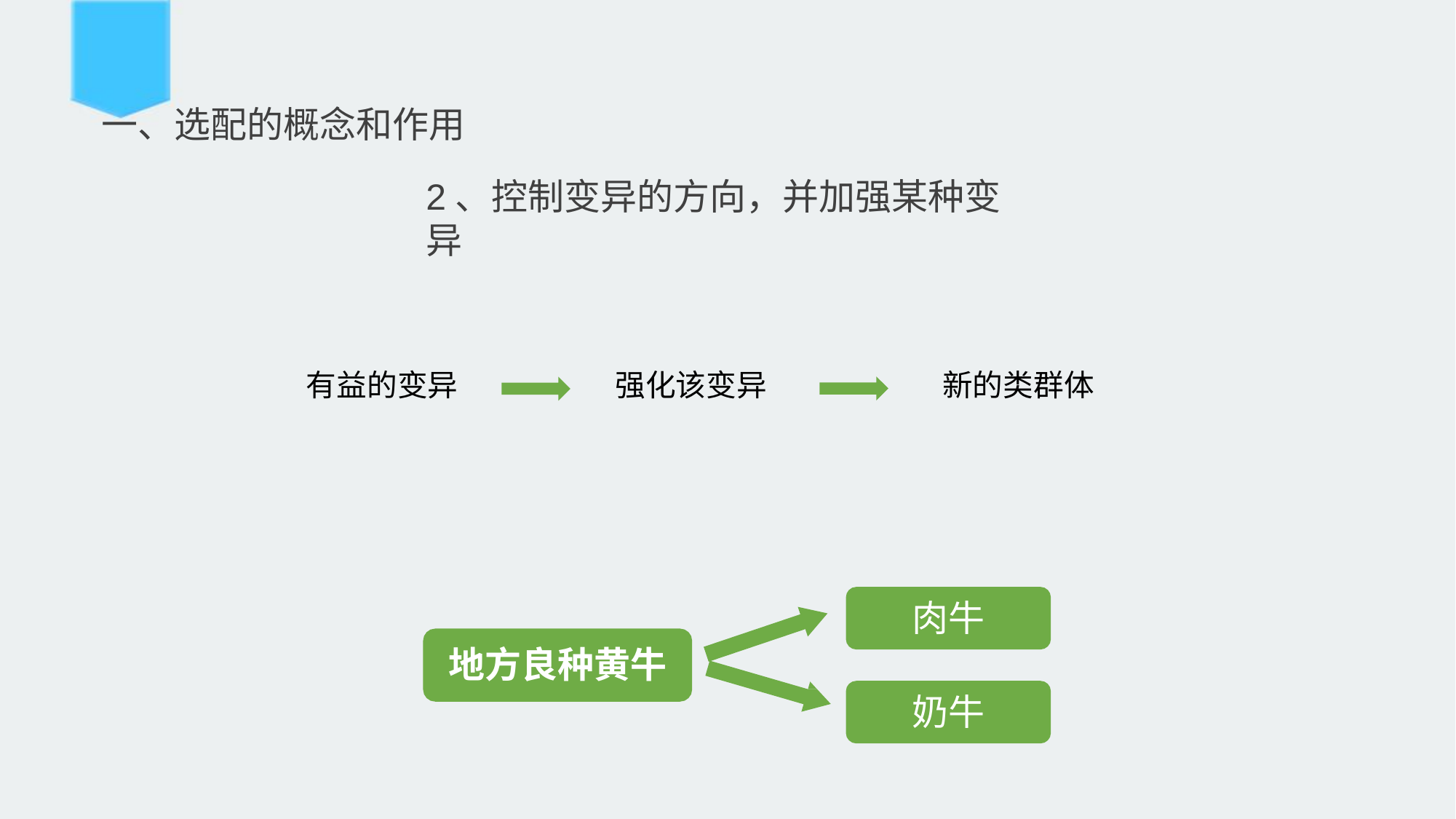

# 一、选配的概念和作用
2、控制变异的方向，并加强某种变异

有益的变异
强化该变异
新的类群体

肉牛

地方良种黄牛

奶牛